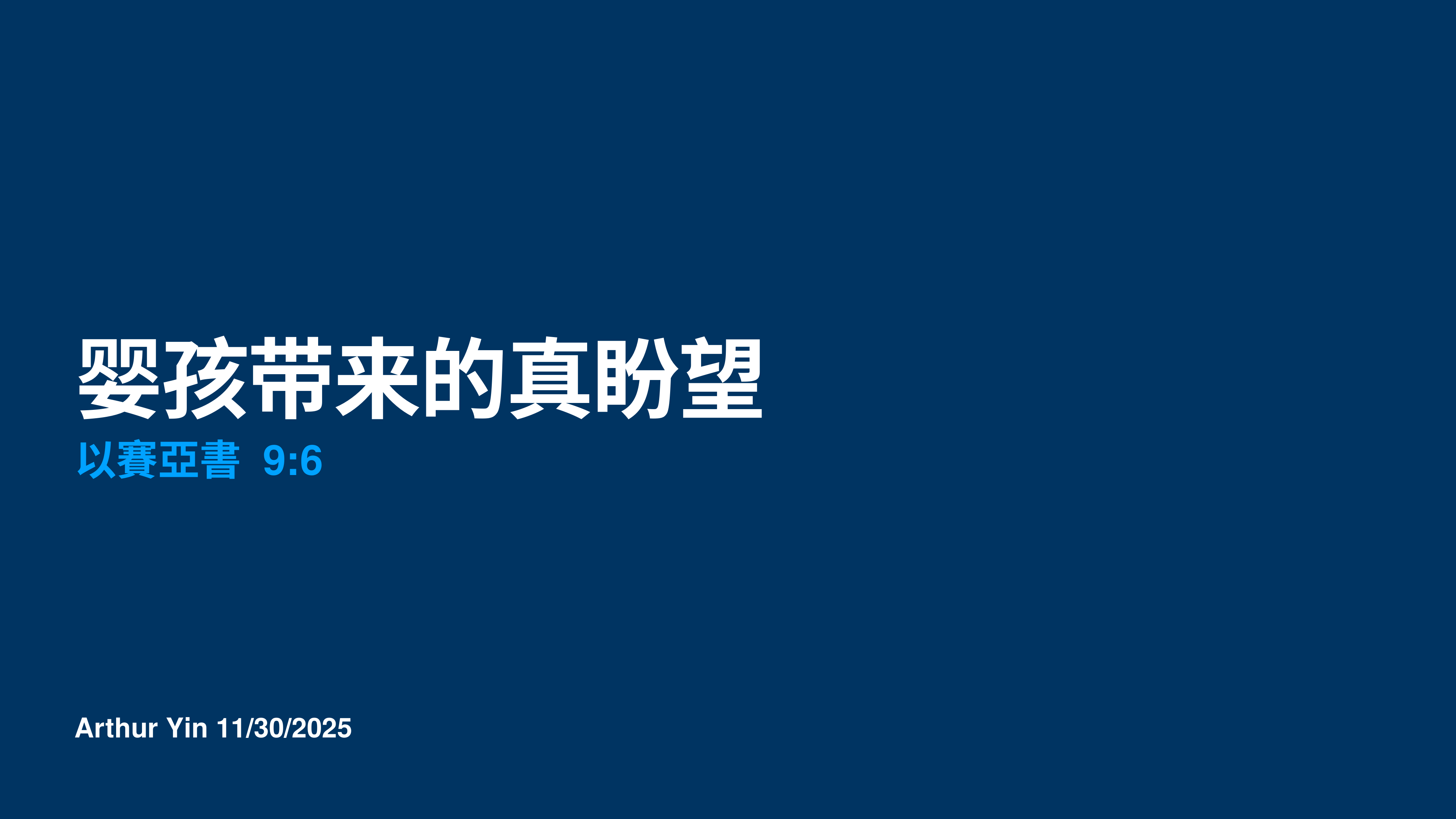

# 婴孩带来的真盼望
以賽亞書 9:6
Arthur Yin 11/30/2025